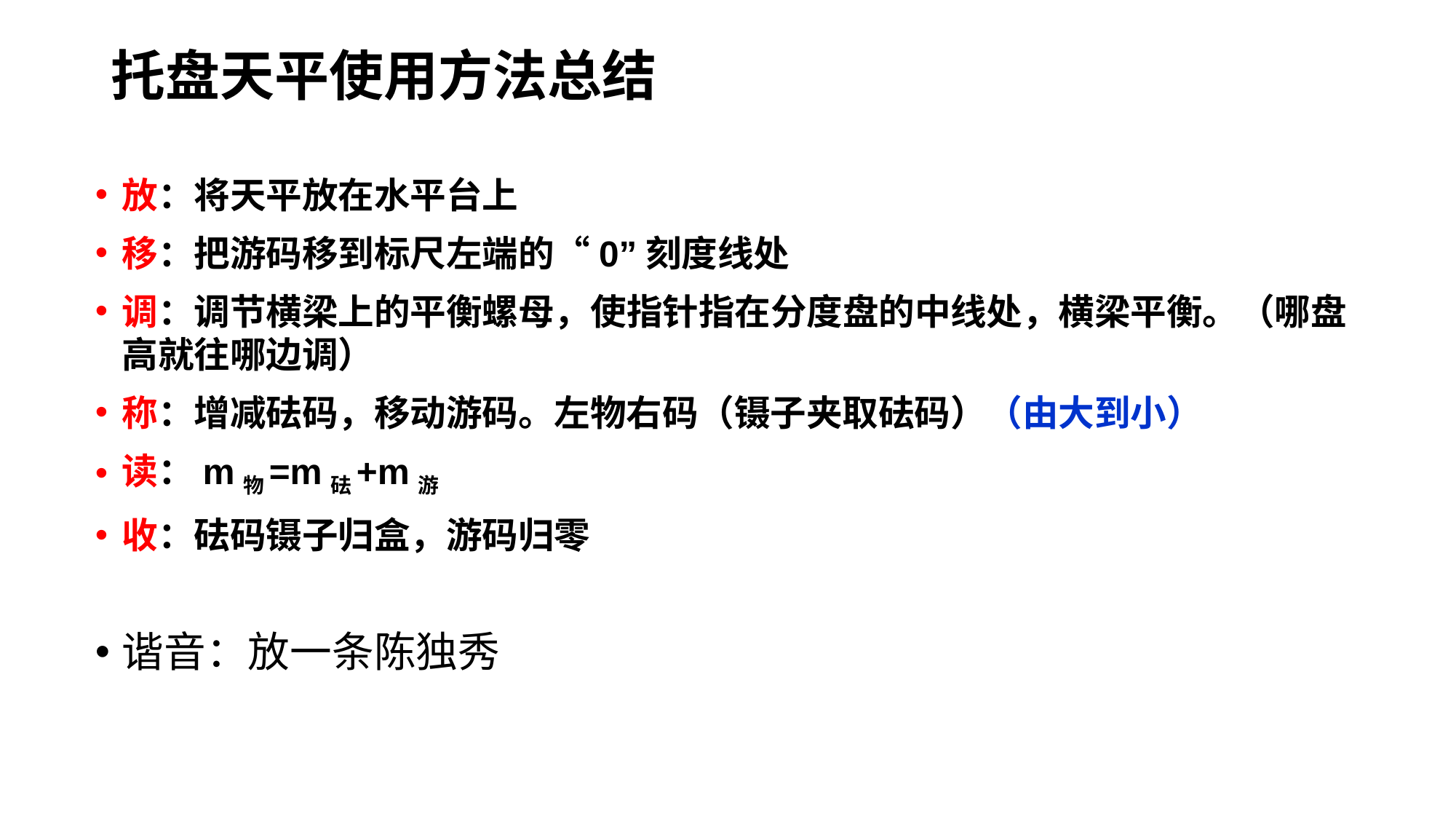

# 托盘天平使用方法总结
放：将天平放在水平台上
移：把游码移到标尺左端的“0”刻度线处
调：调节横梁上的平衡螺母，使指针指在分度盘的中线处，横梁平衡。（哪盘高就往哪边调）
称：增减砝码，移动游码。左物右码（镊子夹取砝码）（由大到小）
读：m物=m砝+m游
收：砝码镊子归盒，游码归零

谐音：放一条陈独秀